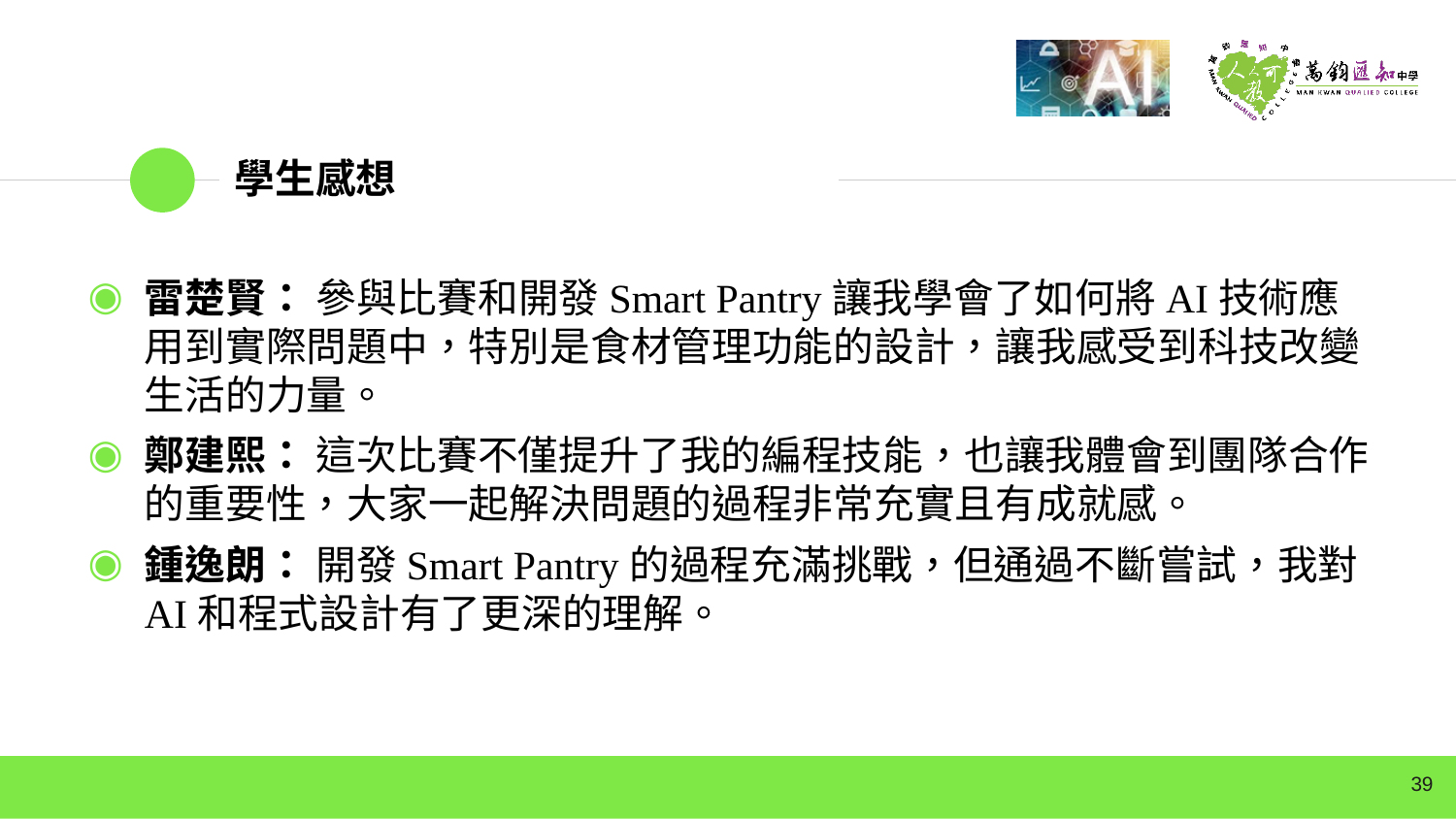

# 學生感想
雷楚賢： 參與比賽和開發Smart Pantry讓我學會了如何將AI技術應用到實際問題中，特別是食材管理功能的設計，讓我感受到科技改變生活的力量。
鄭建熙： 這次比賽不僅提升了我的編程技能，也讓我體會到團隊合作的重要性，大家一起解決問題的過程非常充實且有成就感。
鍾逸朗： 開發Smart Pantry的過程充滿挑戰，但通過不斷嘗試，我對AI和程式設計有了更深的理解。

39